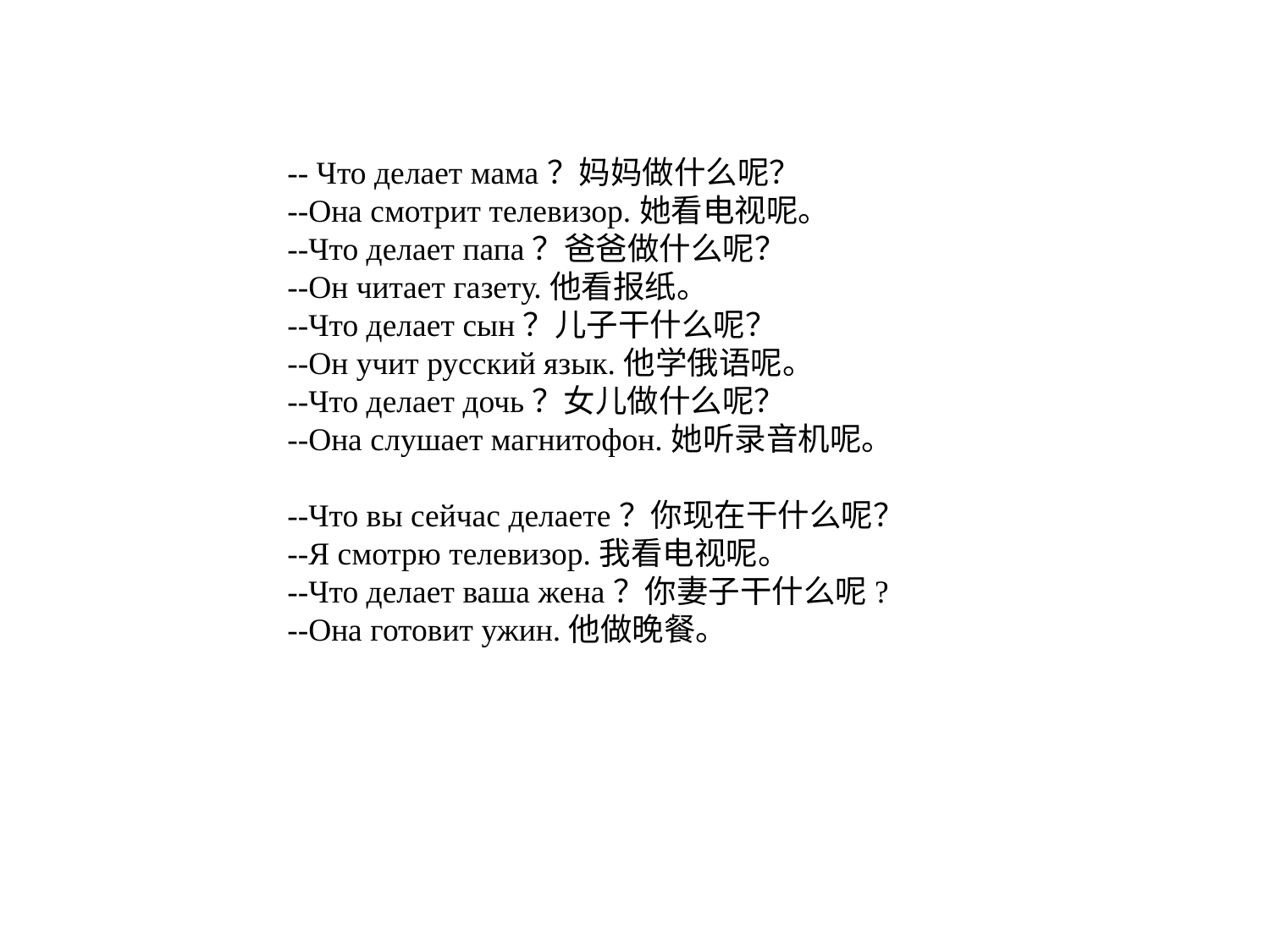

-- Что делает мама？妈妈做什么呢？
--Она смотрит телевизор.她看电视呢。
--Что делает папа？爸爸做什么呢？
--Он читает газету.他看报纸。
--Что делает сын？儿子干什么呢？
--Он учит русский язык.他学俄语呢。
--Что делает дочь？女儿做什么呢？
--Она слушает магнитофон.她听录音机呢。

--Что вы сейчас делаете？你现在干什么呢？
--Я смотрю телевизор.我看电视呢。
--Что делает ваша жена？你妻子干什么呢?
--Она готовит ужин.他做晚餐。